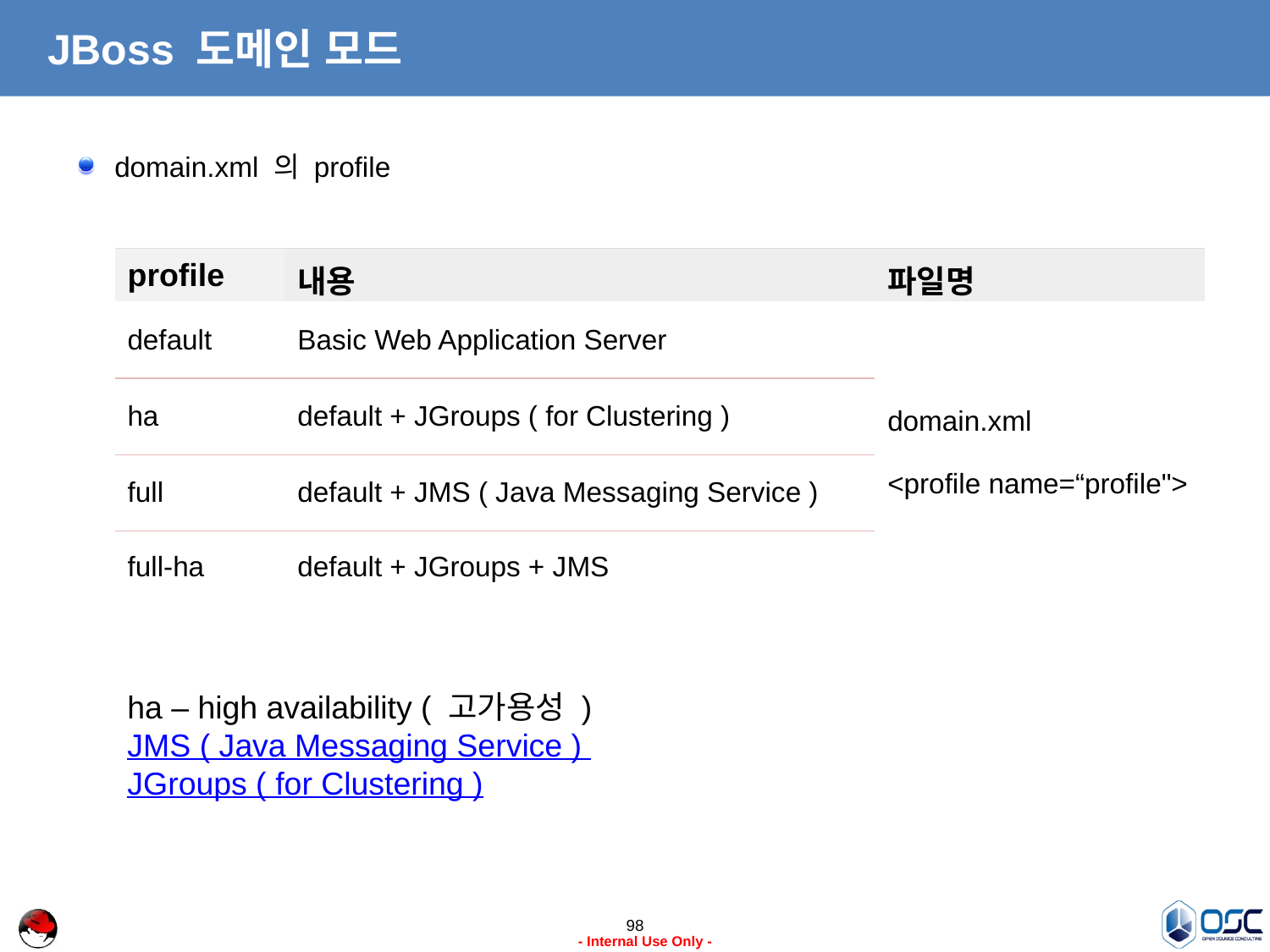

# JBoss 도메인 모드
domain.xml 의 profile
| profile | 내용 | 파일명 |
| --- | --- | --- |
| default | Basic Web Application Server | domain.xml <profile name=“profile"> |
| ha | default + JGroups ( for Clustering ) |  |
| full | default + JMS ( Java Messaging Service ) |  |
| full-ha | default + JGroups + JMS |  |
ha – high availability ( 고가용성 )
JMS ( Java Messaging Service ) 
JGroups ( for Clustering )